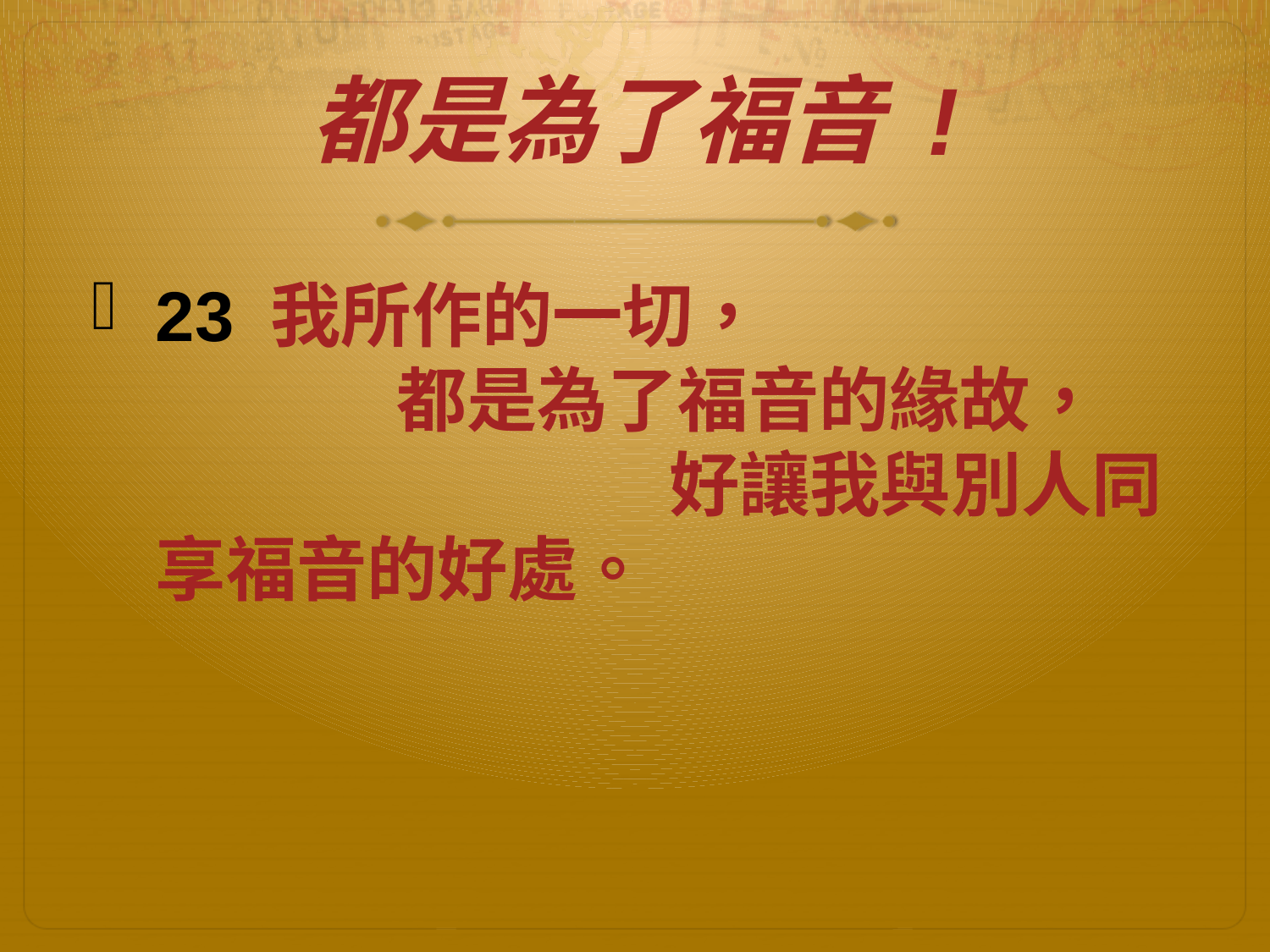

# 都是為了福音 !
23 我所作的一切，                                         都是為了福音的緣故，                                     好讓我與別人同享福音的好處。